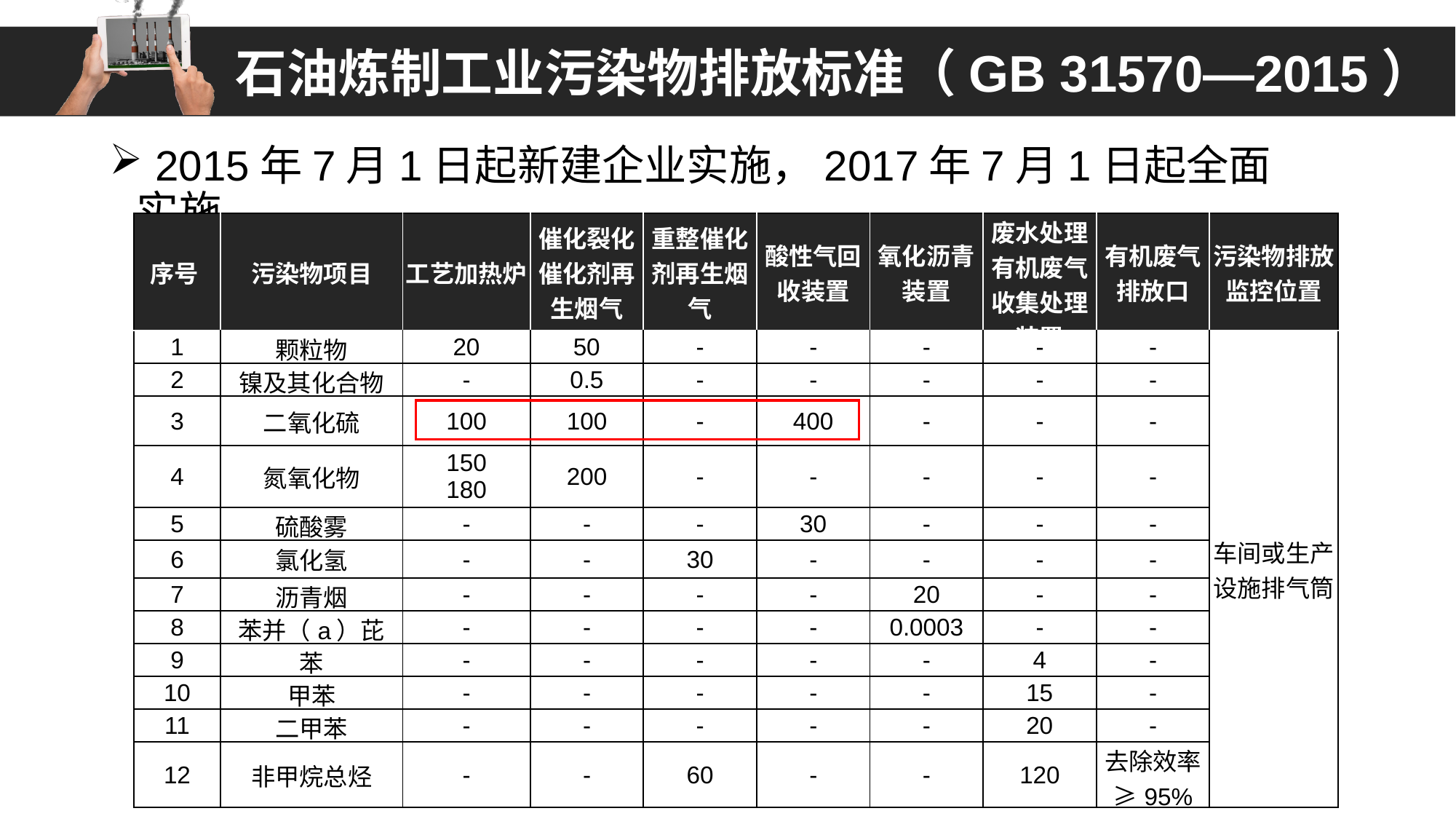

石油炼制工业污染物排放标准（GB 31570—2015）
 2015年7月1日起新建企业实施，2017年7月1日起全面实施

| 序号 | 污染物项目 | 工艺加热炉 | 催化裂化催化剂再生烟气 | 重整催化剂再生烟气 | 酸性气回收装置 | 氧化沥青装置 | 废水处理有机废气收集处理装置 | 有机废气排放口 | 污染物排放监控位置 |
| --- | --- | --- | --- | --- | --- | --- | --- | --- | --- |
| 1 | 颗粒物 | 20 | 50 | - | - | - | - | - | 车间或生产设施排气筒 |
| 2 | 镍及其化合物 | - | 0.5 | - | - | - | - | - |  |
| 3 | 二氧化硫 | 100 | 100 | - | 400 | - | - | - |  |
| 4 | 氮氧化物 | 150 180 | 200 | - | - | - | - | - |  |
| 5 | 硫酸雾 | - | - | - | 30 | - | - | - |  |
| 6 | 氯化氢 | - | - | 30 | - | - | - | - |  |
| 7 | 沥青烟 | - | - | - | - | 20 | - | - |  |
| 8 | 苯并（a）芘 | - | - | - | - | 0.0003 | - | - |  |
| 9 | 苯 | - | - | - | - | - | 4 | - |  |
| 10 | 甲苯 | - | - | - | - | - | 15 | - |  |
| 11 | 二甲苯 | - | - | - | - | - | 20 | - |  |
| 12 | 非甲烷总烃 | - | - | 60 | - | - | 120 | 去除效率≥95% |  |